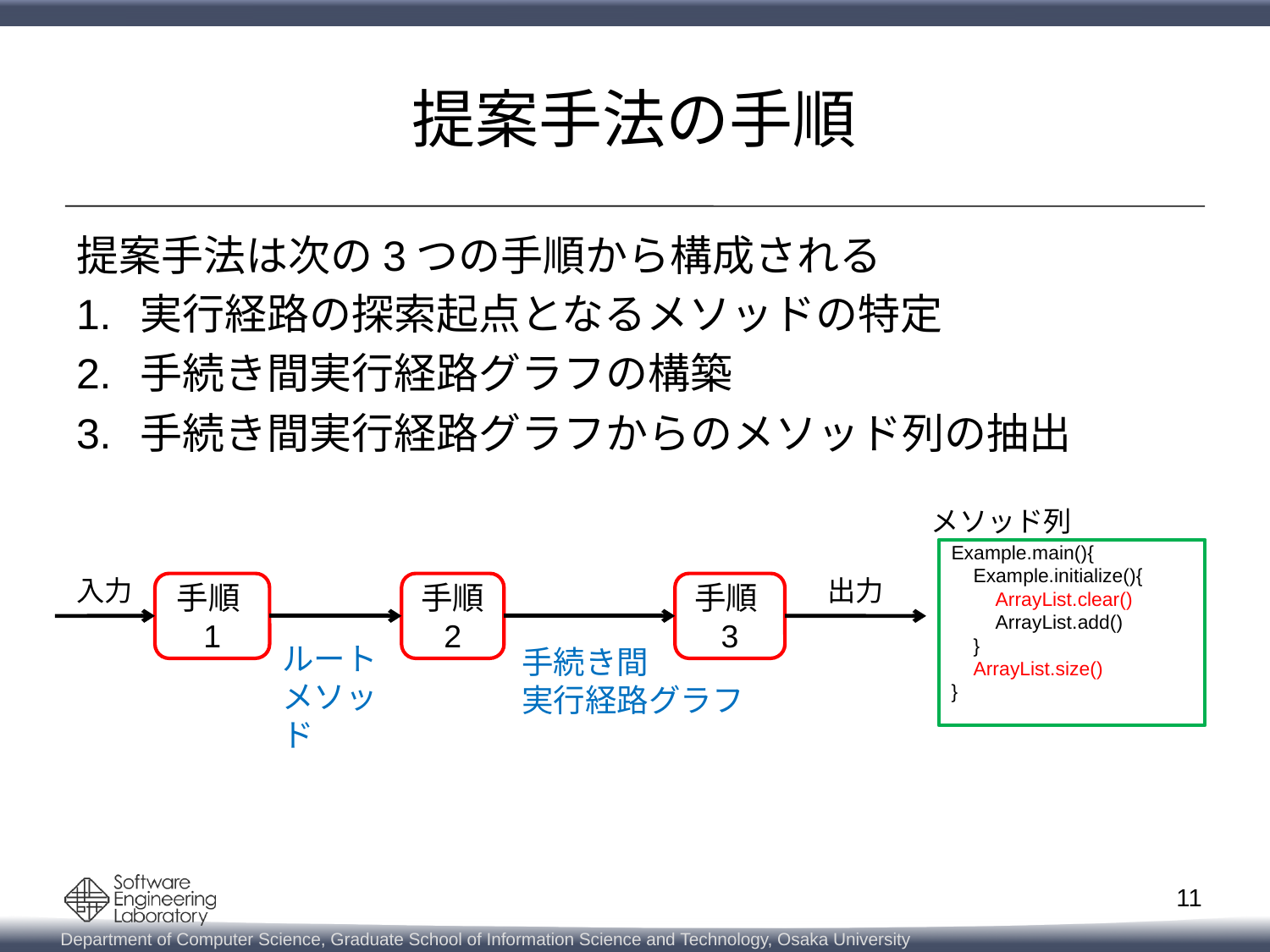

# 提案手法の手順
提案手法は次の3つの手順から構成される
実行経路の探索起点となるメソッドの特定
手続き間実行経路グラフの構築
手続き間実行経路グラフからのメソッド列の抽出
メソッド列
Example.main(){
    Example.initialize(){
        ArrayList.clear()
        ArrayList.add()
    }
    ArrayList.size()
}

入力
出力
手順1
手順
2
手順3
ルート
メソッド
手続き間
実行経路グラフ
11